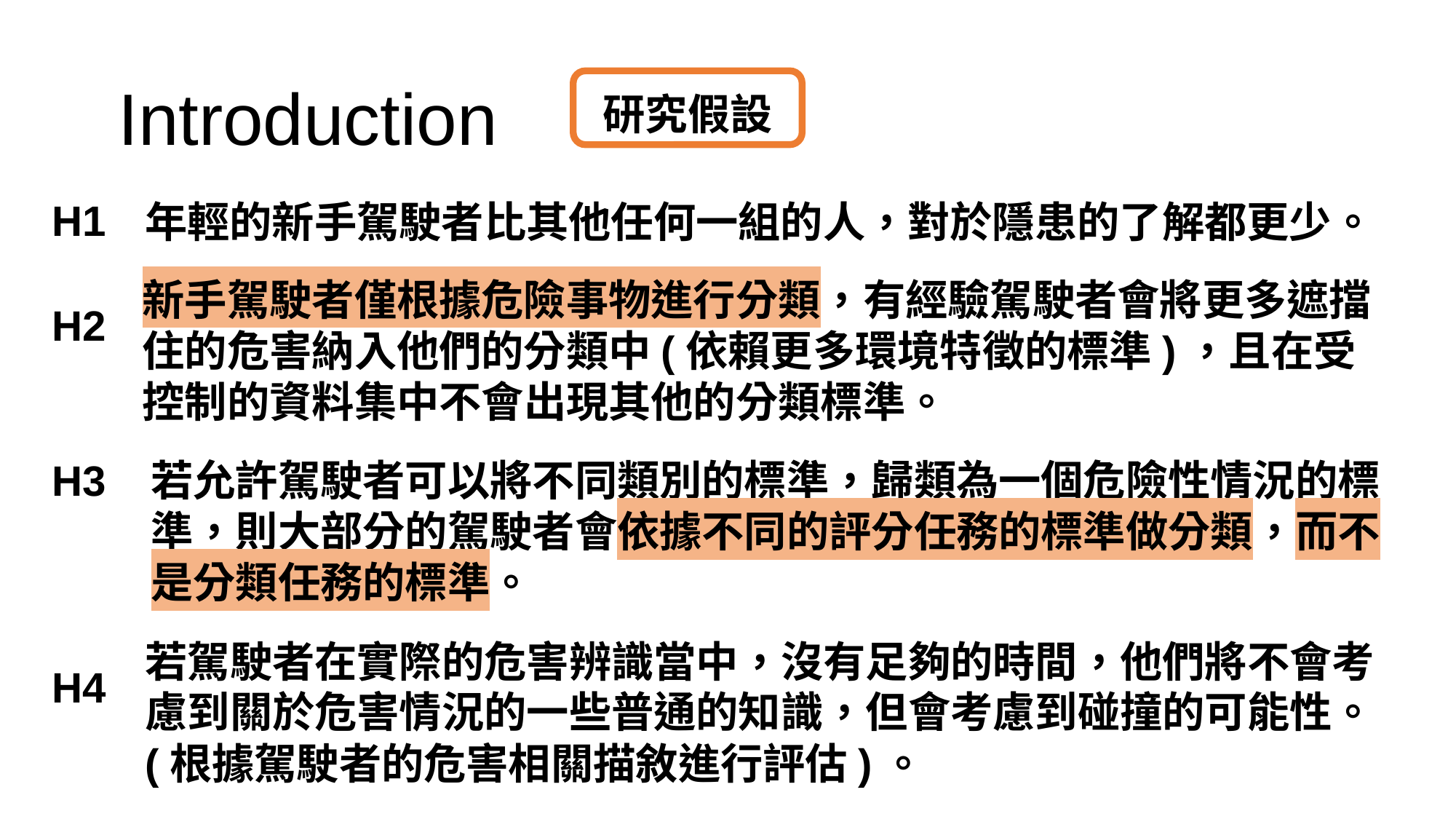

Introduction

研究假設
H1
年輕的新手駕駛者比其他任何一組的人，對於隱患的了解都更少。
新手駕駛者僅根據危險事物進行分類，有經驗駕駛者會將更多遮擋住的危害納入他們的分類中(依賴更多環境特徵的標準)，且在受控制的資料集中不會出現其他的分類標準。
H2
H3
若允許駕駛者可以將不同類別的標準，歸類為一個危險性情況的標準，則大部分的駕駛者會依據不同的評分任務的標準做分類，而不是分類任務的標準。
若駕駛者在實際的危害辨識當中，沒有足夠的時間，他們將不會考慮到關於危害情況的一些普通的知識，但會考慮到碰撞的可能性。(根據駕駛者的危害相關描敘進行評估)。
H4